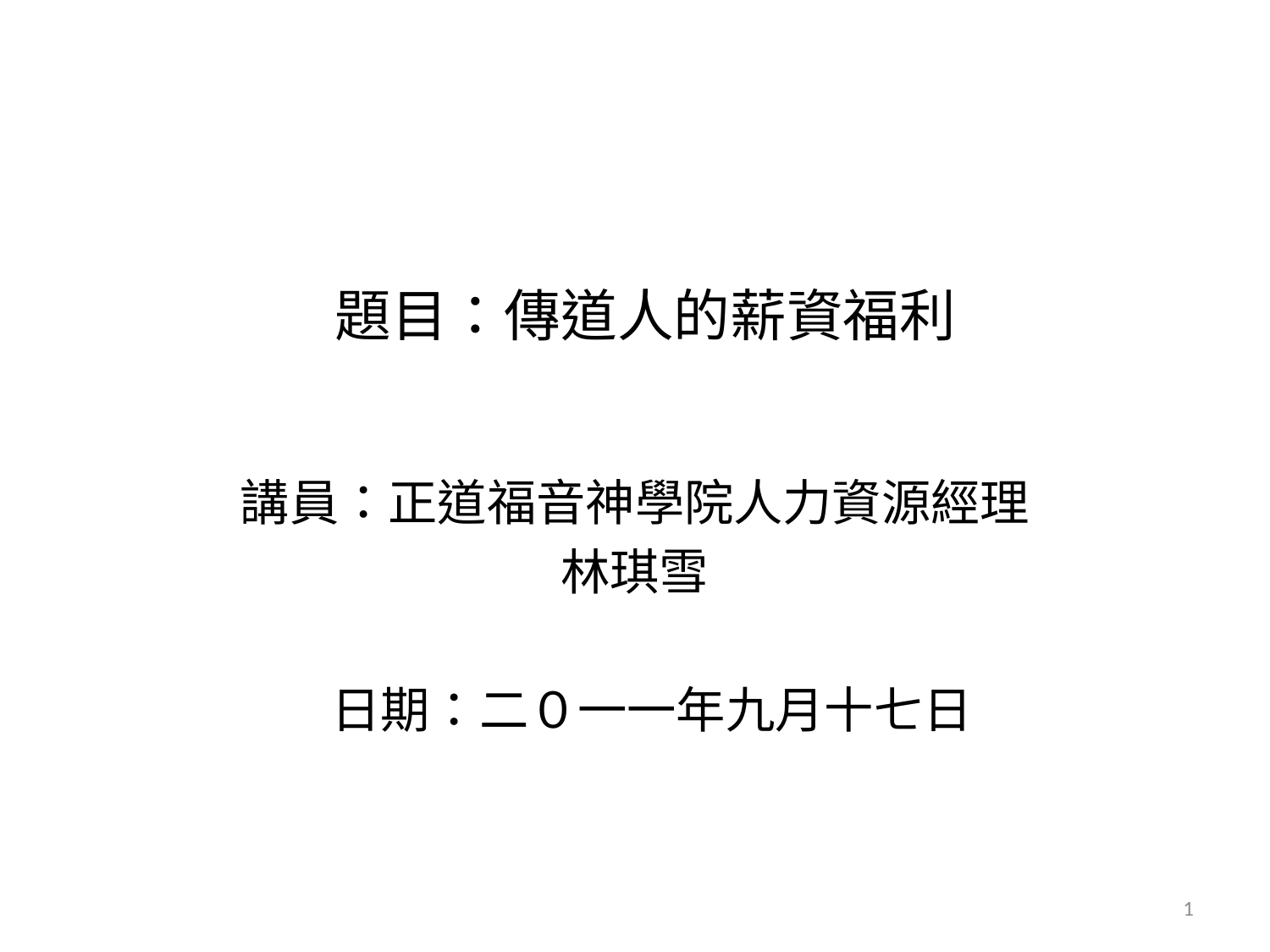

# 題目：傳道人的薪資福利
講員：正道福音神學院人力資源經理
林琪雪

  日期：二０一一年九月十七日
1